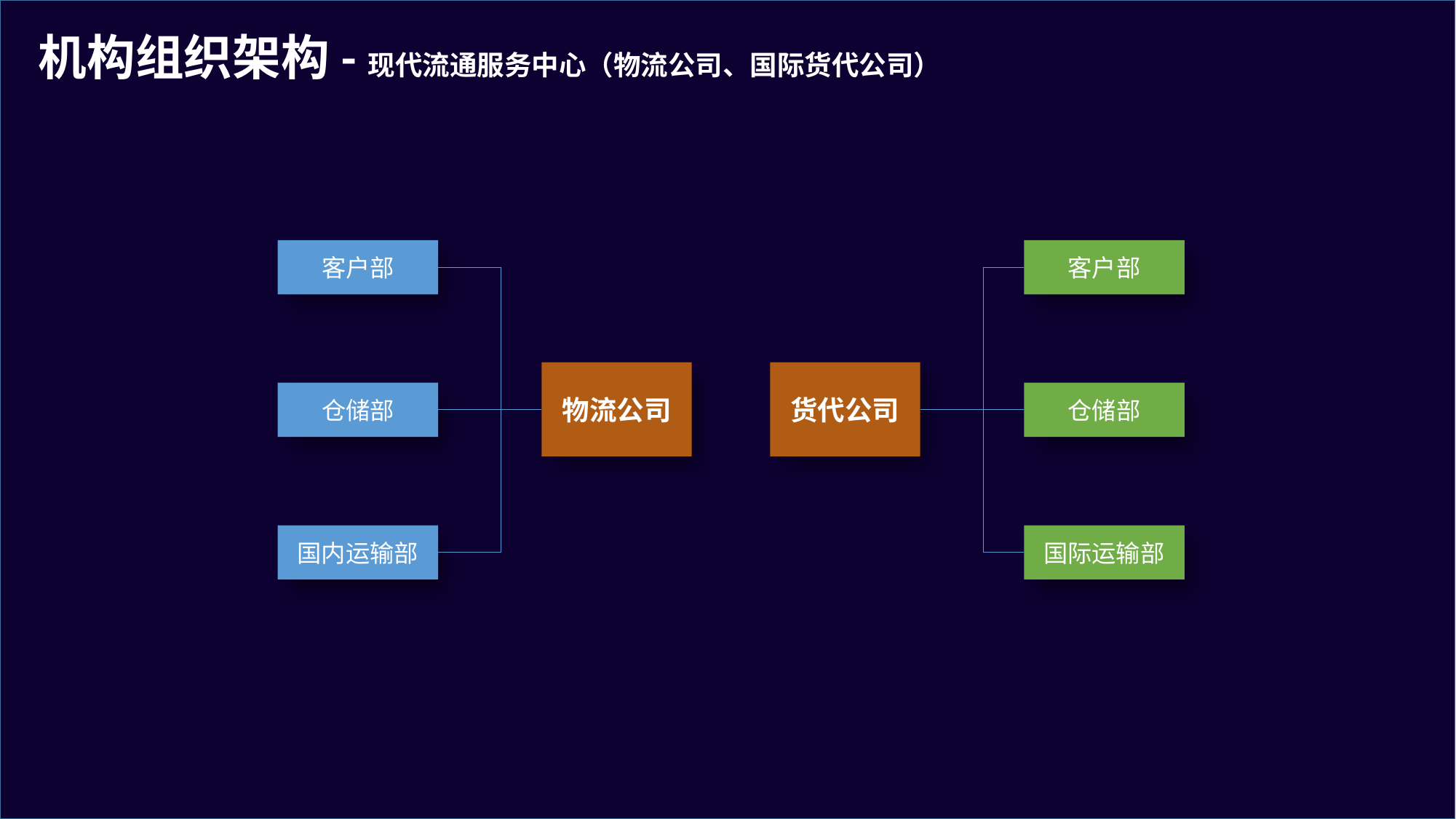

机构组织架构-现代流通服务中心（物流公司、国际货代公司）
客户部
客户部
物流公司
货代公司
仓储部
仓储部
国内运输部
国际运输部